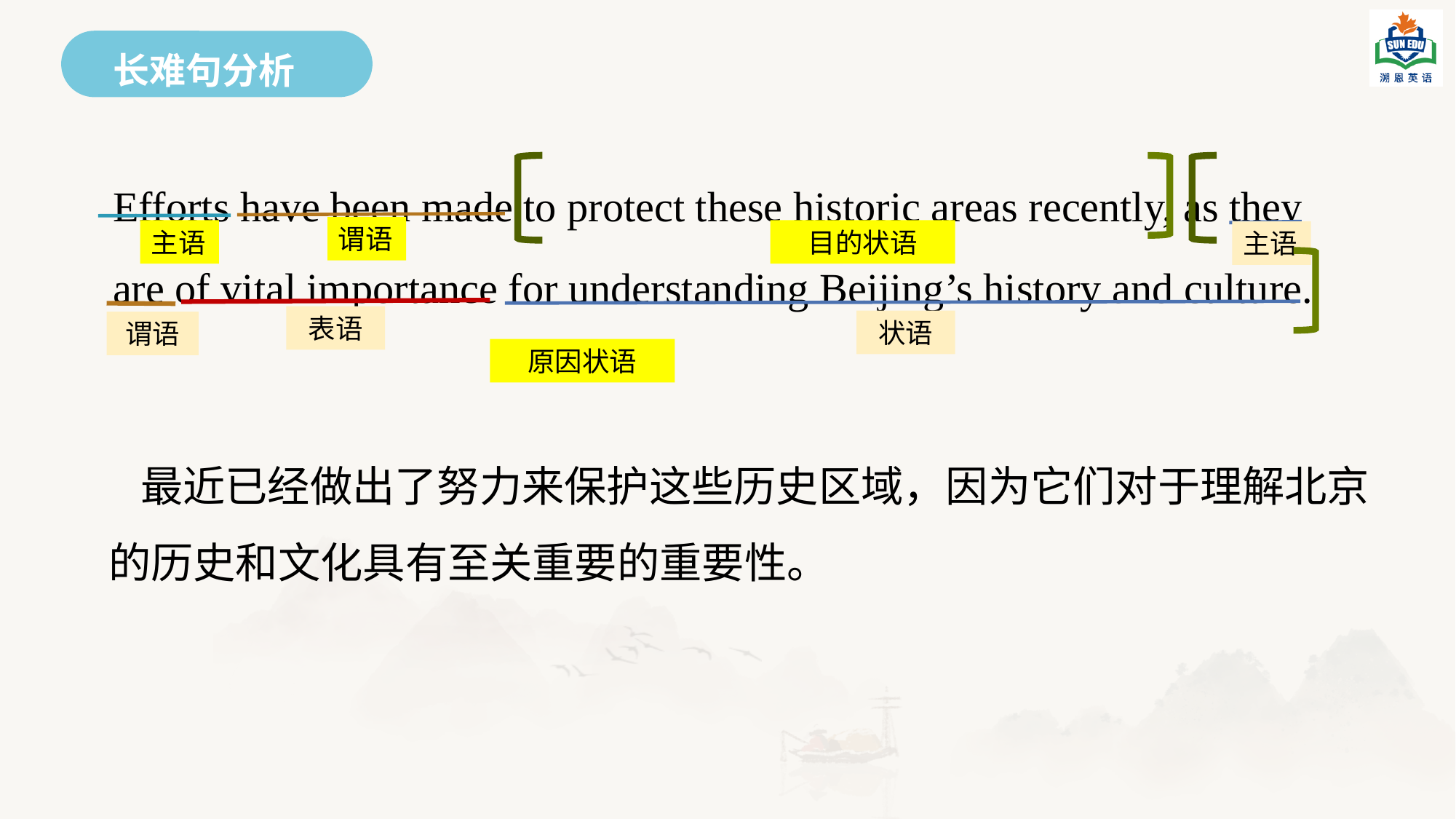

长难句分析
#
Efforts have been made to protect these historic areas recently, as they are of vital importance for understanding Beijing’s history and culture.

谓语
主语
目的状语
主语

表语
状语
谓语
原因状语
最近已经做出了努力来保护这些历史区域，因为它们对于理解北京的历史和文化具有至关重要的重要性。